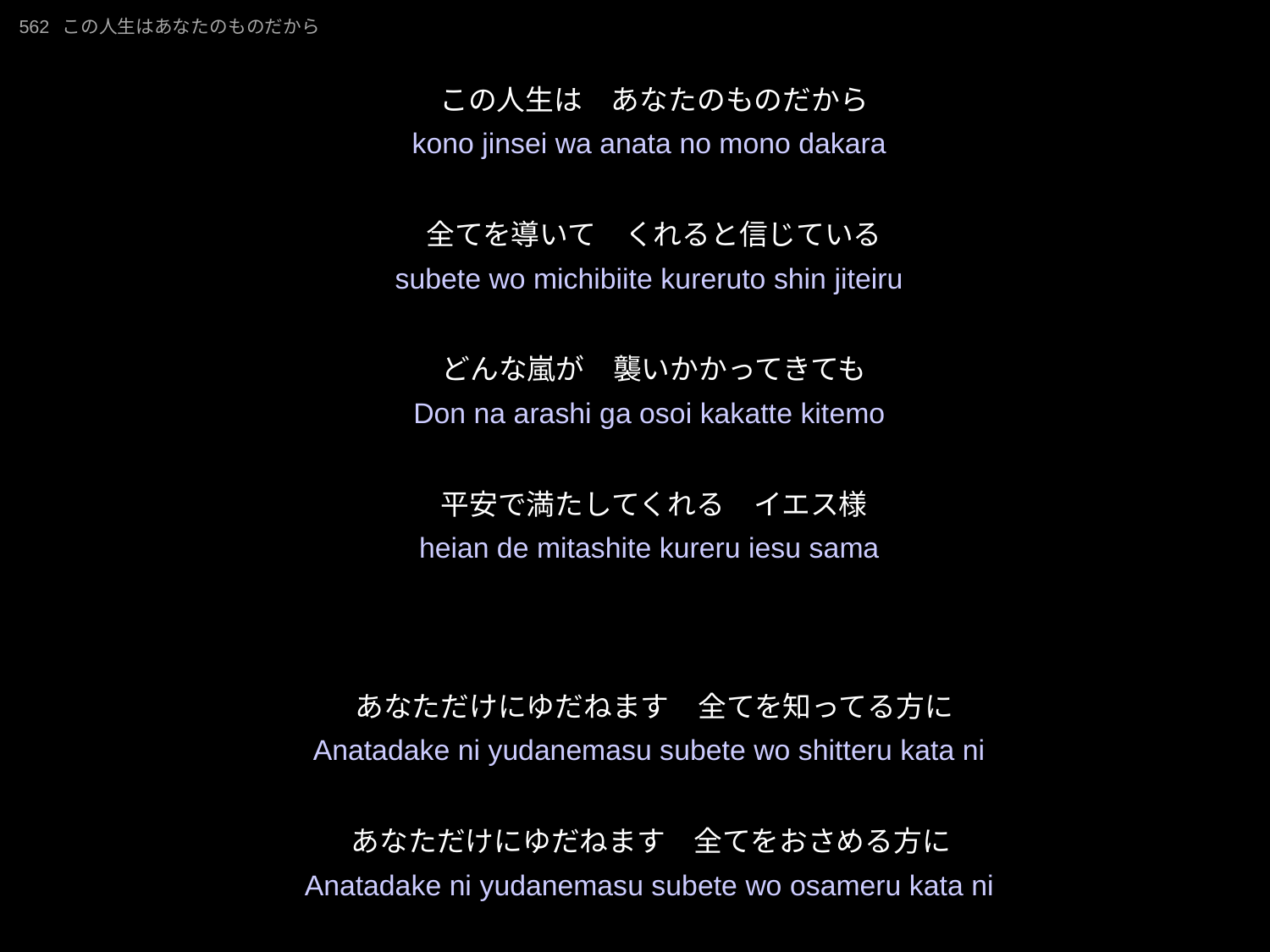

220925_-yoshiya.pp.ppt
このじんせいはあなたのものだから
562 この人生はあなたのものだから
★W
この人生は　あなたのものだから

全てを導いて　くれると信じている

どんな嵐が　襲いかかってきても

平安で満たしてくれる　イエス様

あなただけにゆだねます　全てを知ってる方に

あなただけにゆだねます　全てをおさめる方に

もう思い煩わない　ただ主にゆだねます
★４
kono jinsei wa anata no mono dakara

subete wo michibiite kureruto shin jiteiru

Don na arashi ga osoi kakatte kitemo

heian de mitashite kureru iesu sama

Anatadake ni yudanemasu subete wo shitteru kata ni

Anatadake ni yudanemasu subete wo osameru kata ni

moo omoi wazurawanai tada Shu ni yudanemasu